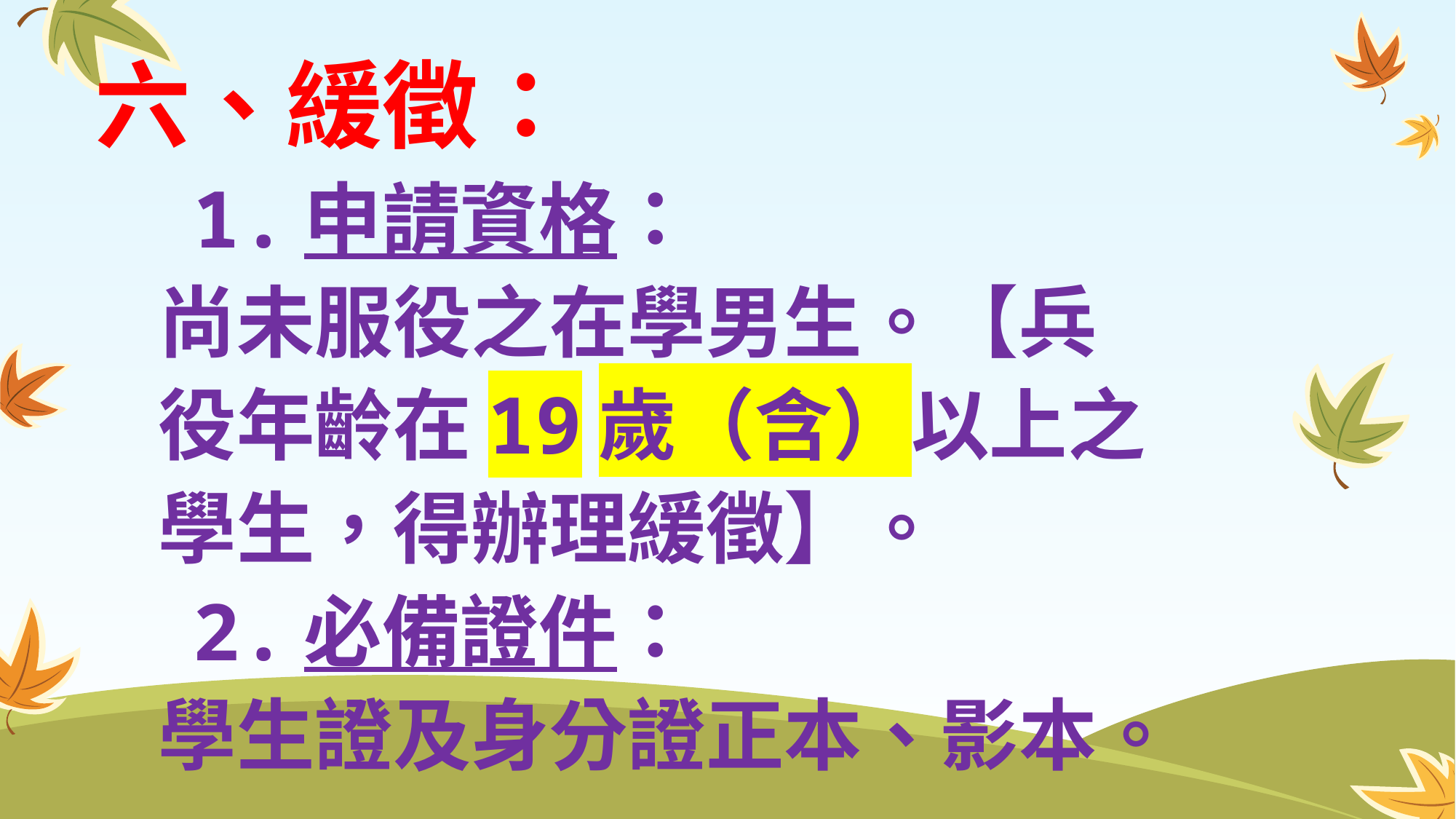

六、緩徵：
   1.申請資格：
     尚未服役之在學男生。【兵
     役年齡在19歲（含）以上之
     學生，得辦理緩徵】。
   2.必備證件：
     學生證及身分證正本、影本。